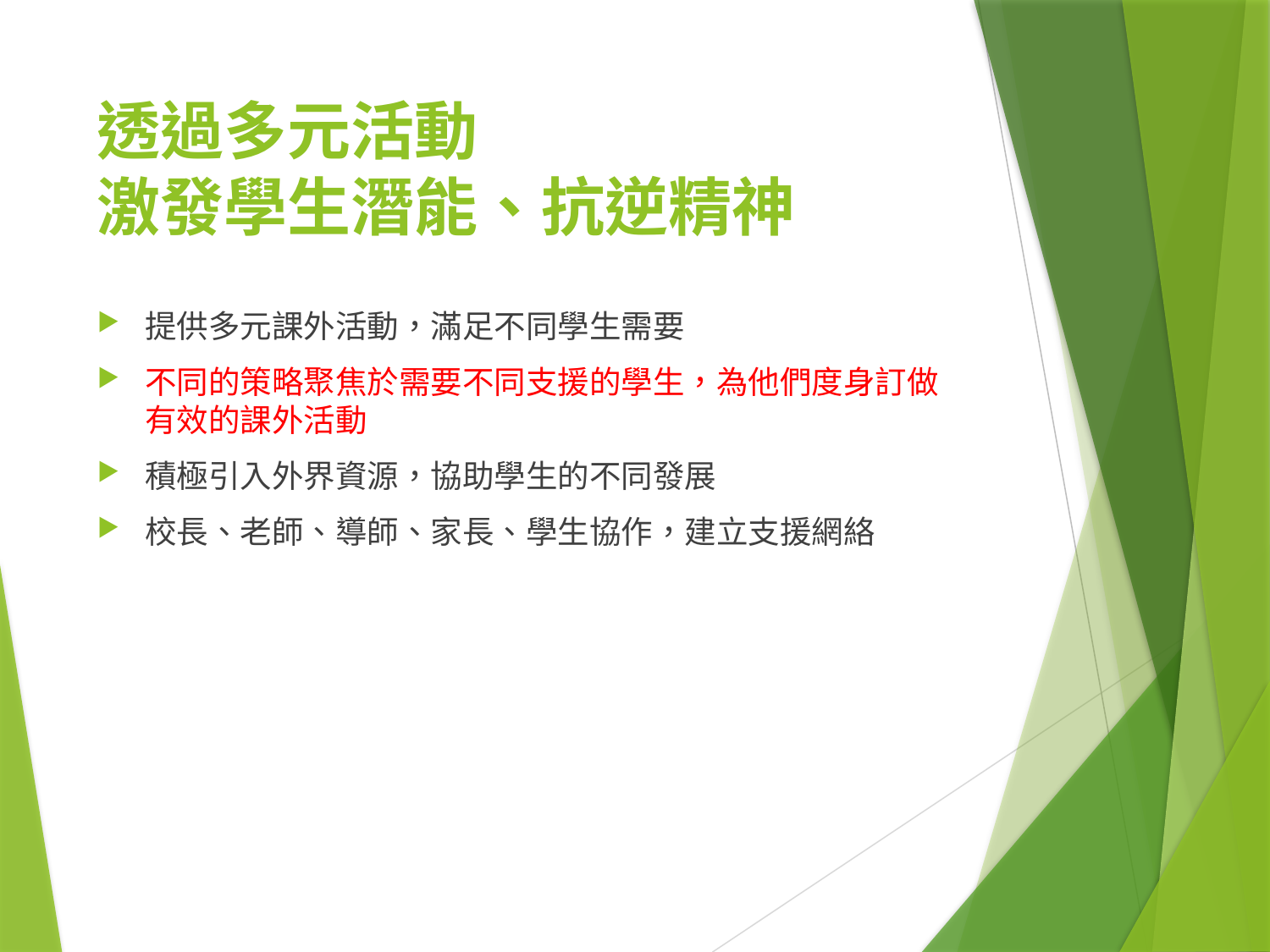

# 透過多元活動 激發學生潛能、抗逆精神
提供多元課外活動，滿足不同學生需要
不同的策略聚焦於需要不同支援的學生，為他們度身訂做有效的課外活動
積極引入外界資源，協助學生的不同發展
校長、老師、導師、家長、學生協作，建立支援網絡